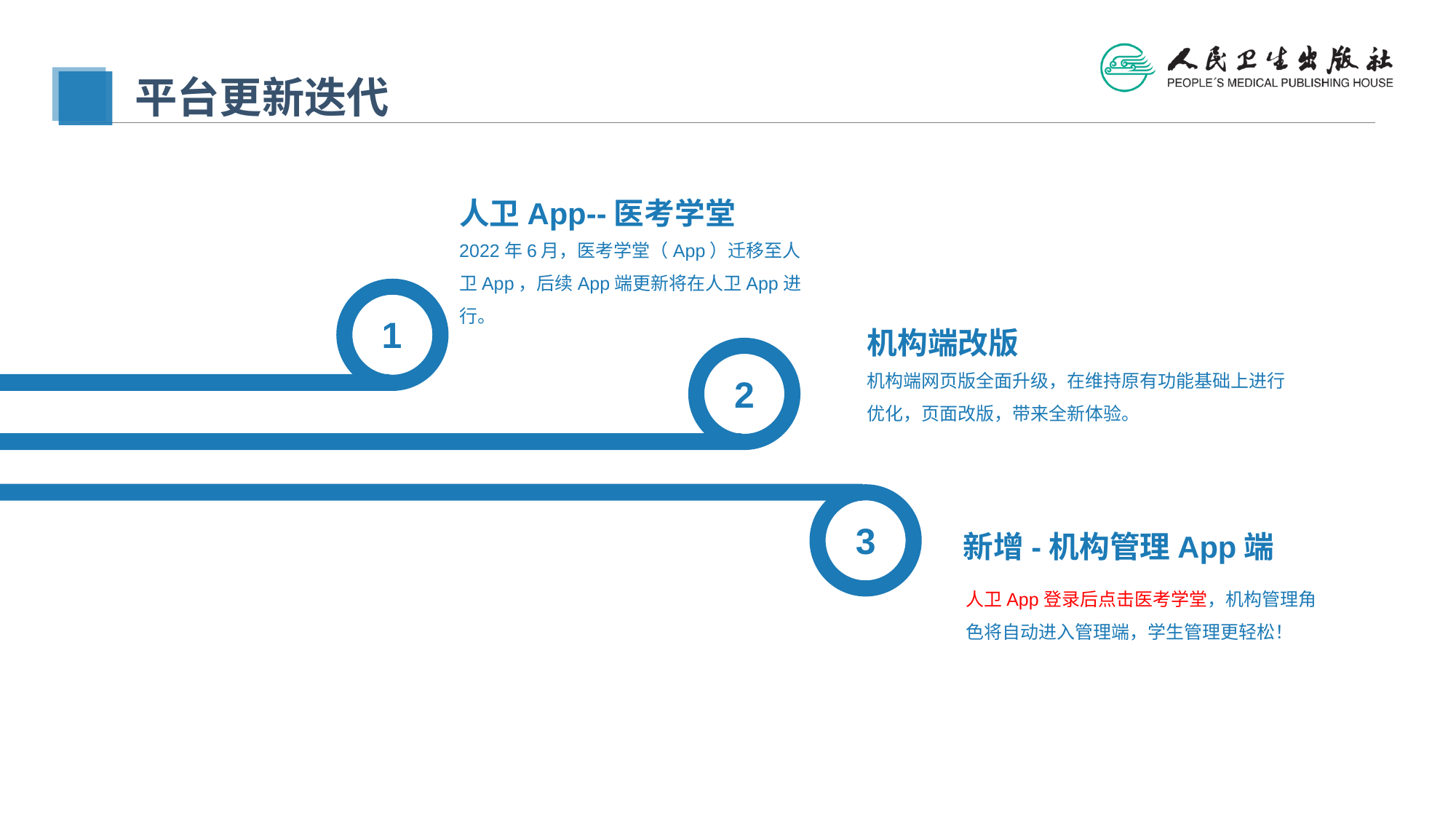

平台更新迭代

人卫App--医考学堂
2022年6月，医考学堂（App）迁移至人卫App，后续App端更新将在人卫App进行。

1
机构端改版
机构端网页版全面升级，在维持原有功能基础上进行优化，页面改版，带来全新体验。

2

3
新增-机构管理App端
人卫App登录后点击医考学堂，机构管理角色将自动进入管理端，学生管理更轻松！